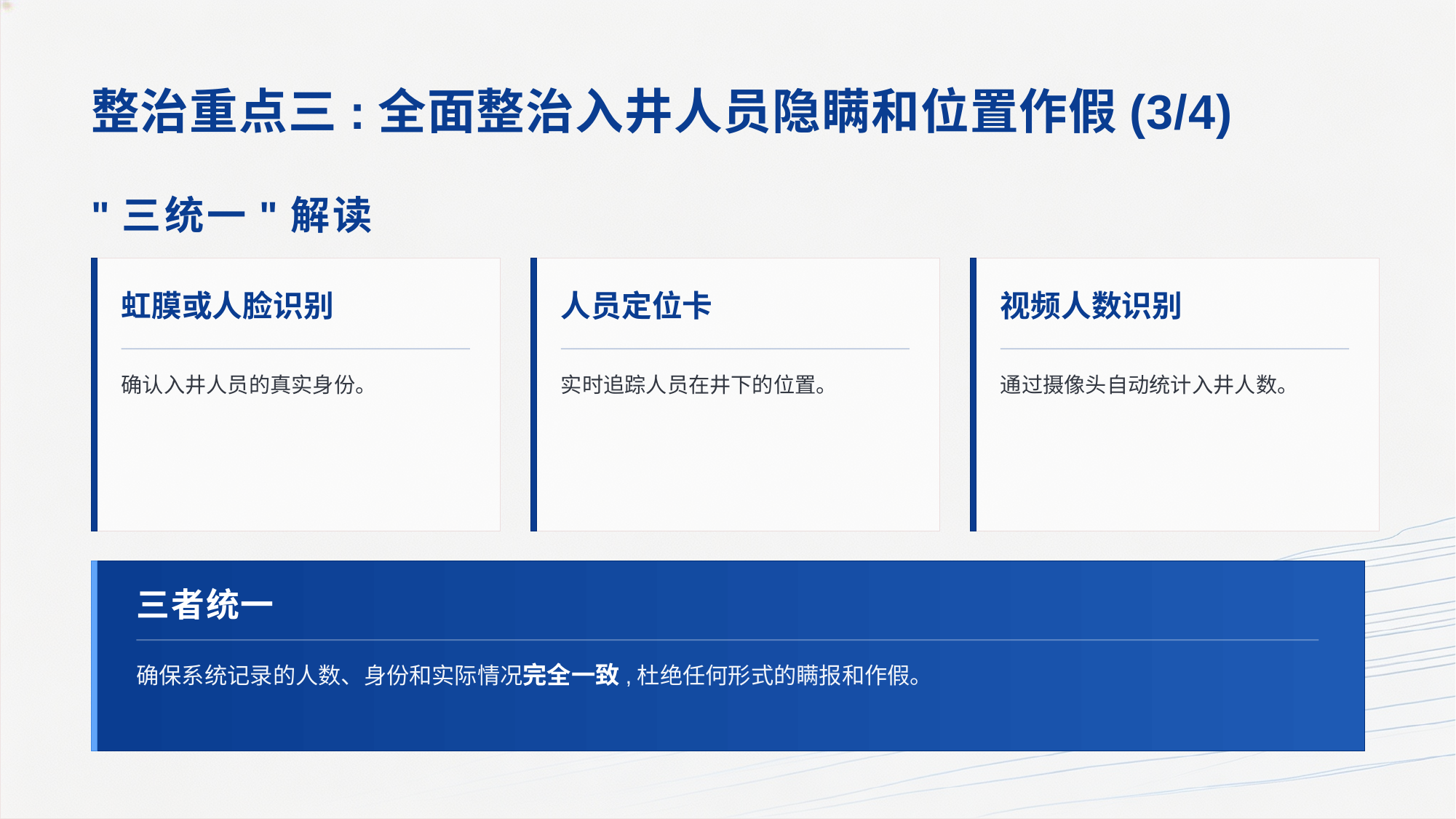

整治重点三:全面整治入井人员隐瞒和位置作假(3/4)
"三统一"解读

虹膜或人脸识别
人员定位卡
视频人数识别
确认入井人员的真实身份。
实时追踪人员在井下的位置。
通过摄像头自动统计入井人数。

三者统一
确保系统记录的人数、身份和实际情况完全一致,杜绝任何形式的瞒报和作假。